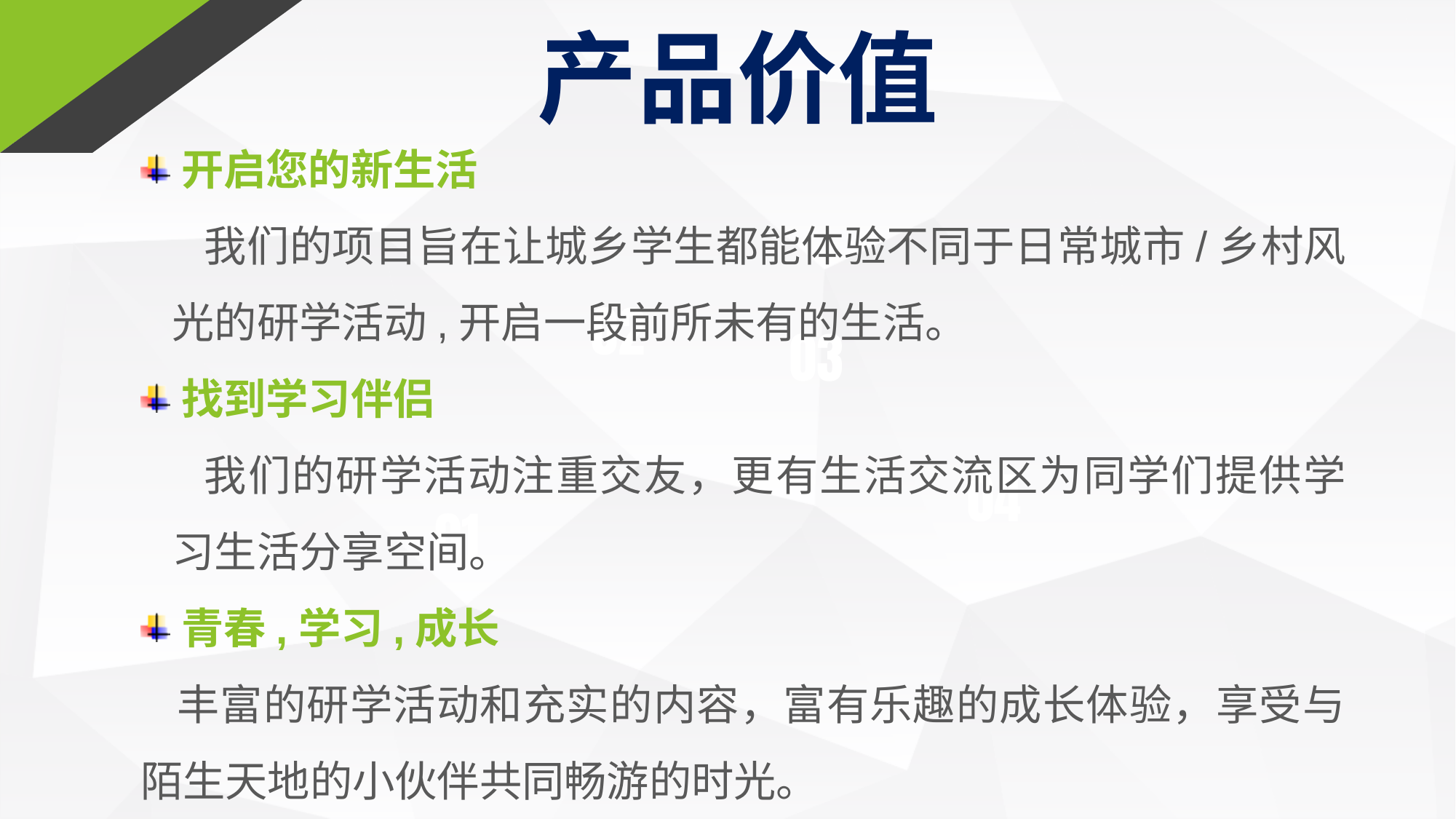

产品价值
开启您的新生活
我们的项目旨在让城乡学生都能体验不同于日常城市/乡村风光的研学活动,开启一段前所未有的生活。
找到学习伴侣
我们的研学活动注重交友，更有生活交流区为同学们提供学习生活分享空间。
青春,学习,成长
丰富的研学活动和充实的内容，富有乐趣的成长体验，享受与陌生天地的小伙伴共同畅游的时光。
02
03
04
01